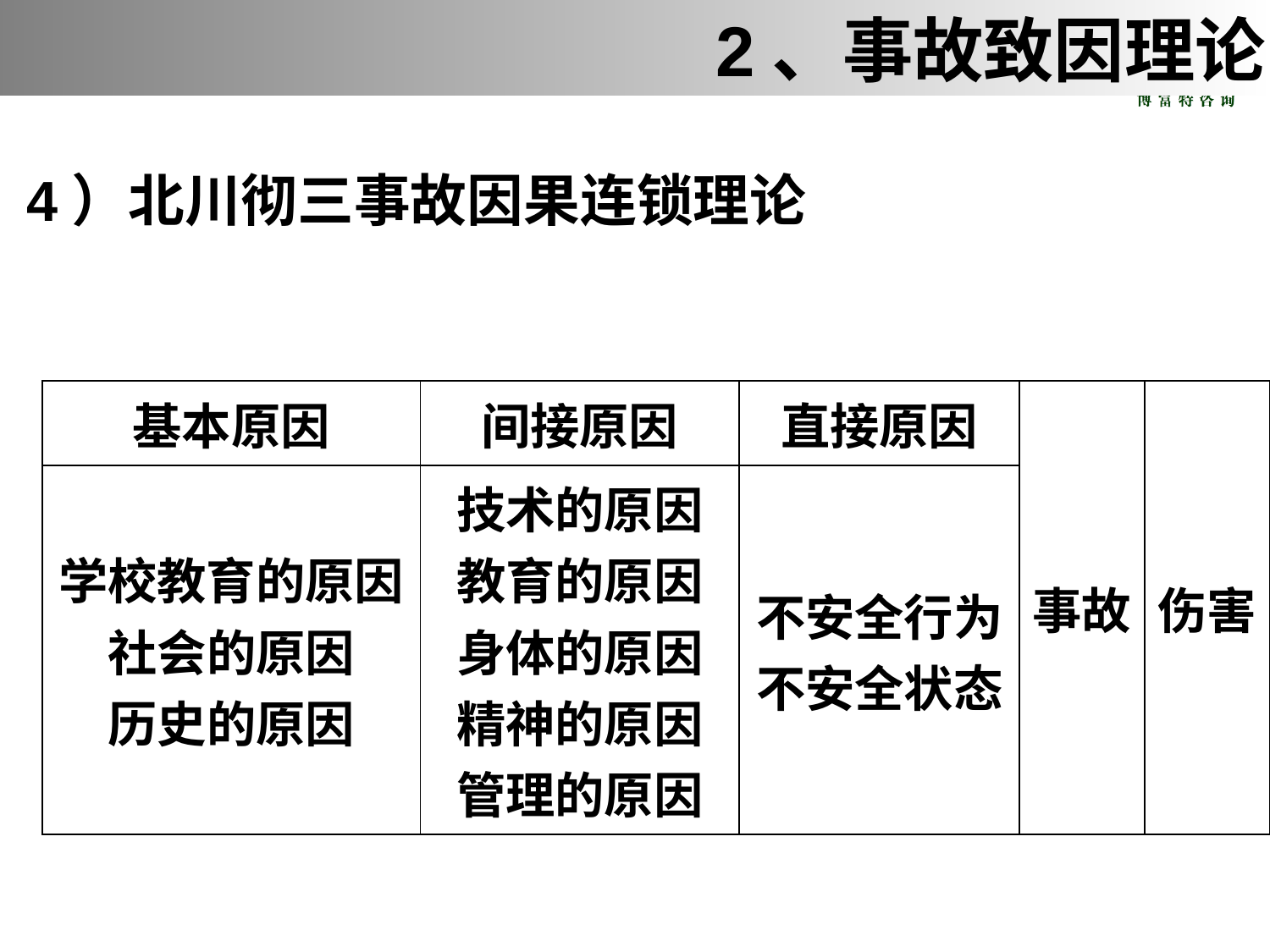

2、事故致因理论
4）北川彻三事故因果连锁理论
| 基本原因 | 间接原因 | 直接原因 | 事故 | 伤害 |
| --- | --- | --- | --- | --- |
| 学校教育的原因 社会的原因 历史的原因 | 技术的原因 教育的原因 身体的原因 精神的原因 管理的原因 | 不安全行为 不安全状态 |  |  |